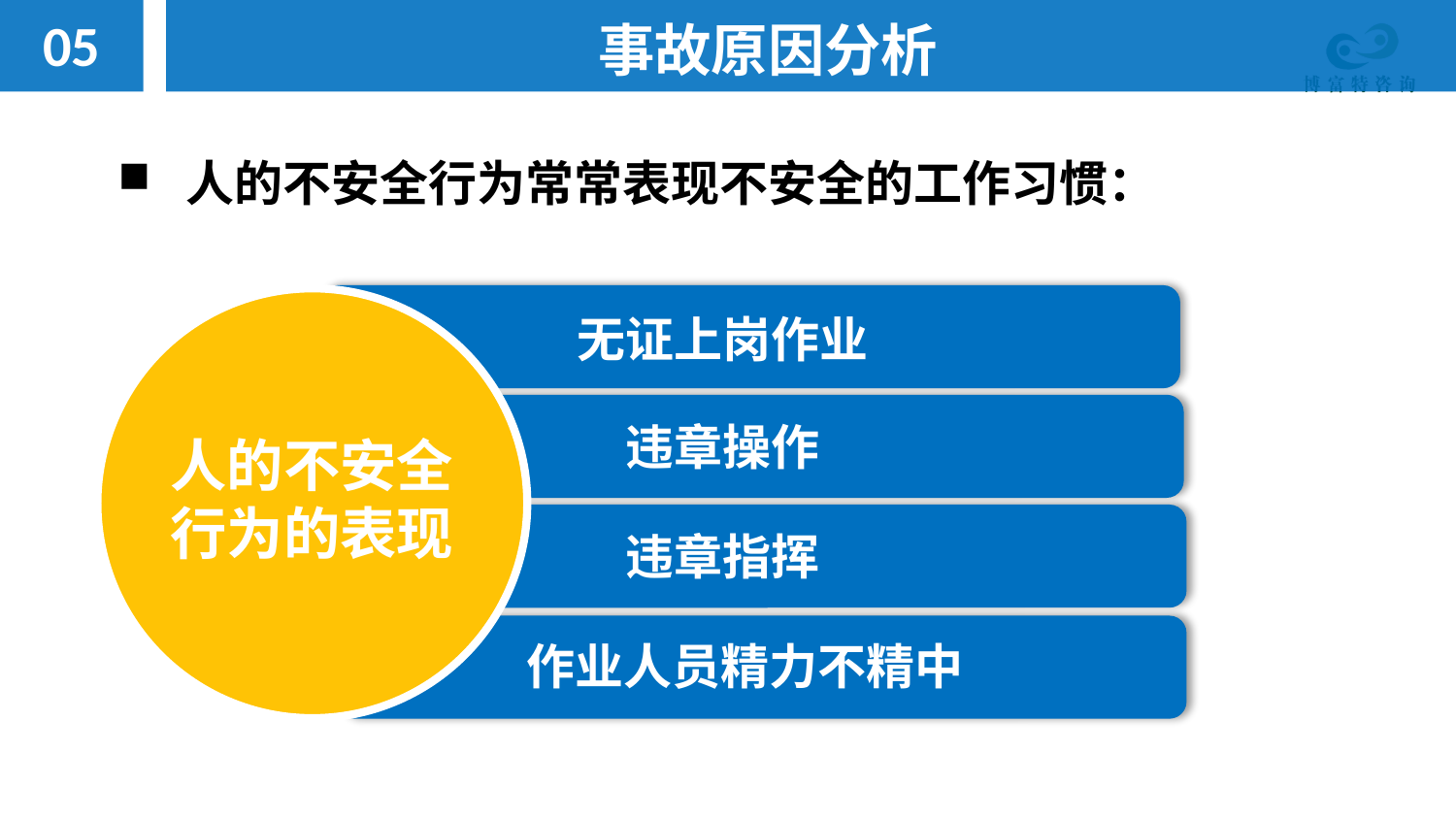

05
事故原因分析
  人的不安全行为常常表现不安全的工作习惯：

无证上岗作业

违章操作
人的不安全
行为的表现

违章指挥

作业人员精力不精中